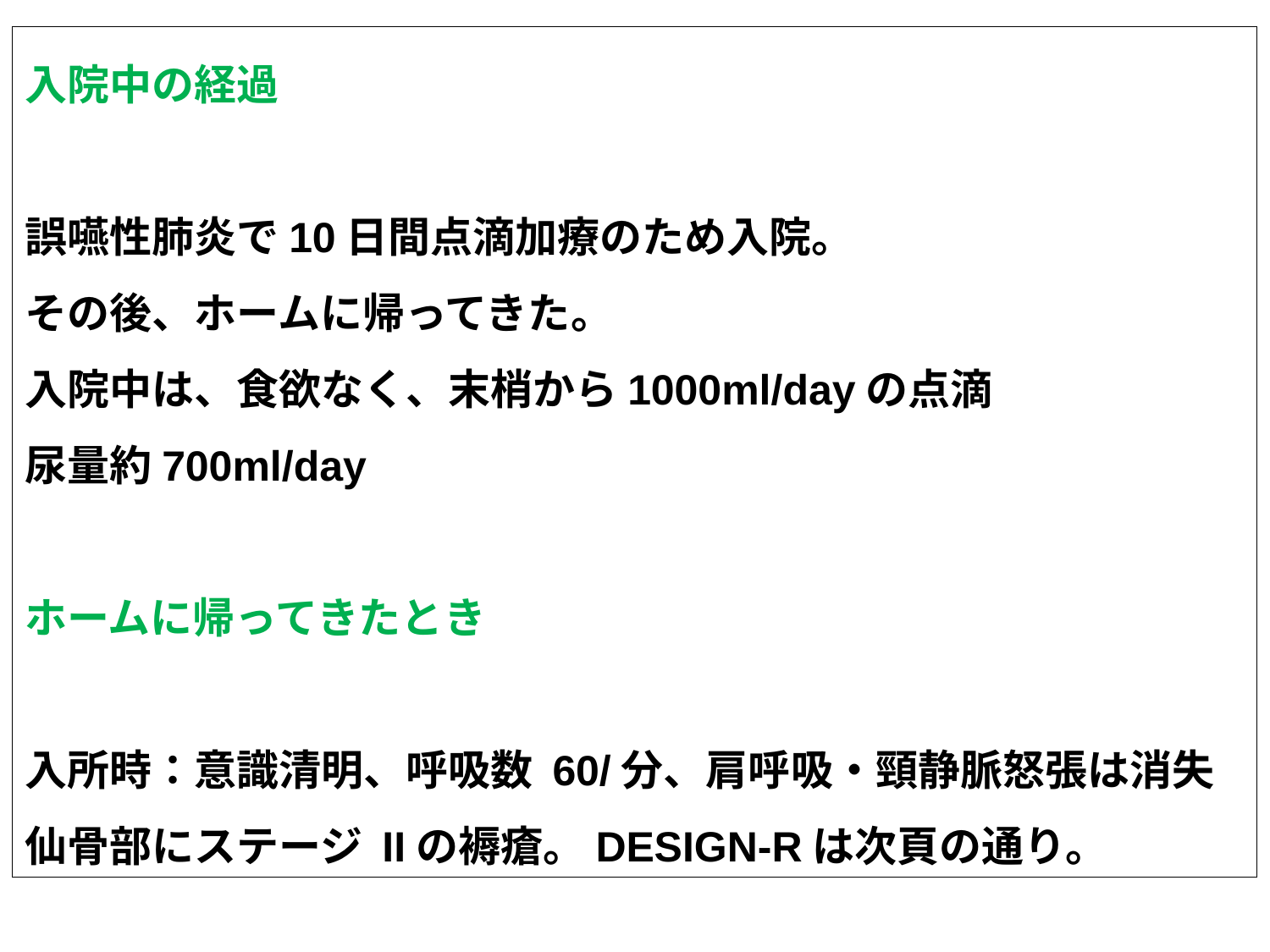

入院中の経過

誤嚥性肺炎で10日間点滴加療のため入院。
その後、ホームに帰ってきた。
入院中は、食欲なく、末梢から1000ml/dayの点滴
尿量約700ml/day

ホームに帰ってきたとき

入所時：意識清明、呼吸数 60/分、肩呼吸・頸静脈怒張は消失
仙骨部にステージ IIの褥瘡。DESIGN-Rは次頁の通り。